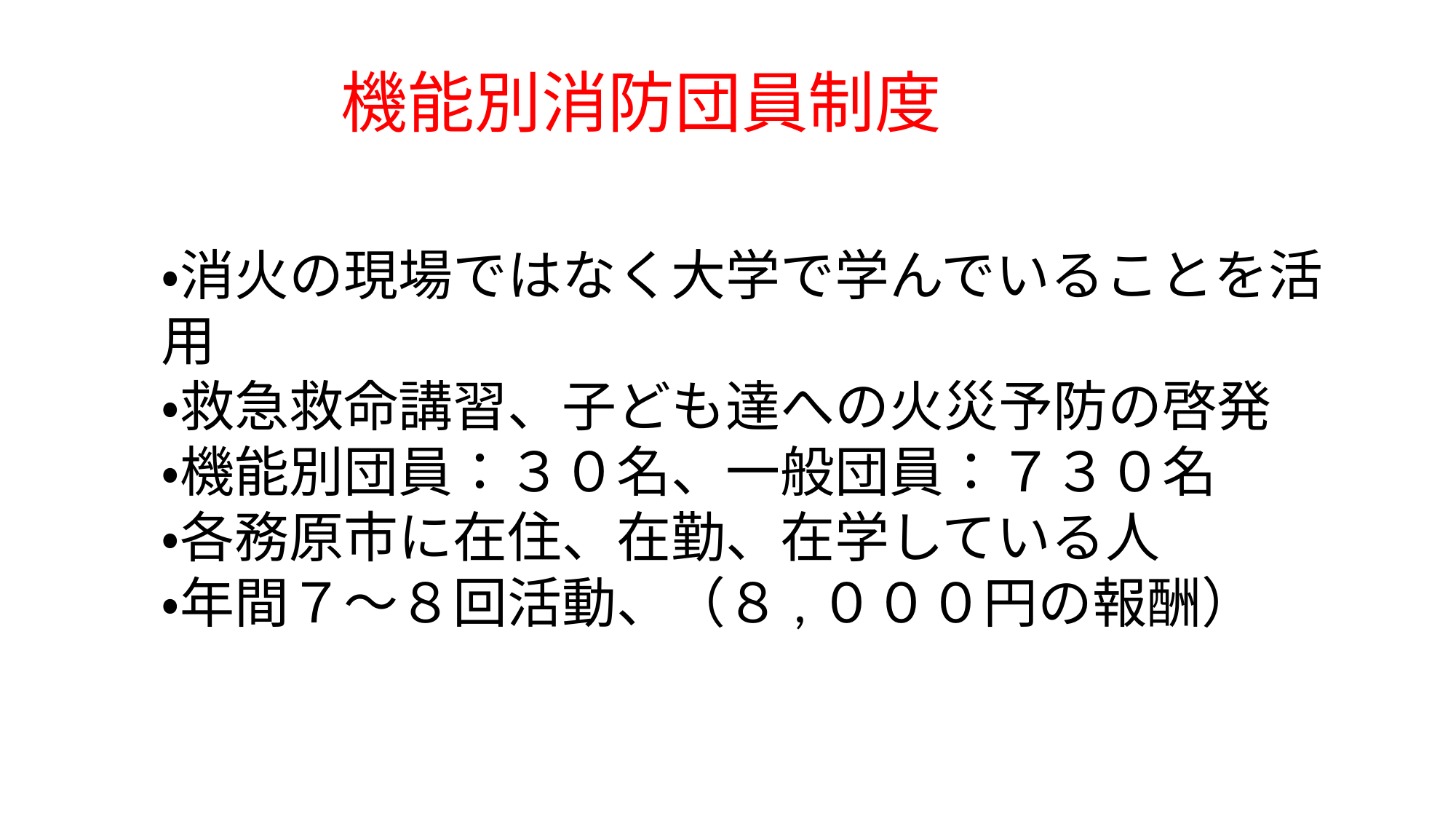

機能別消防団員制度
・消火の現場ではなく大学で学んでいることを活用
・救急救命講習、子ども達への火災予防の啓発
・機能別団員：３０名、一般団員：７３０名
・各務原市に在住、在勤、在学している人
・年間７～８回活動、（８,０００円の報酬）